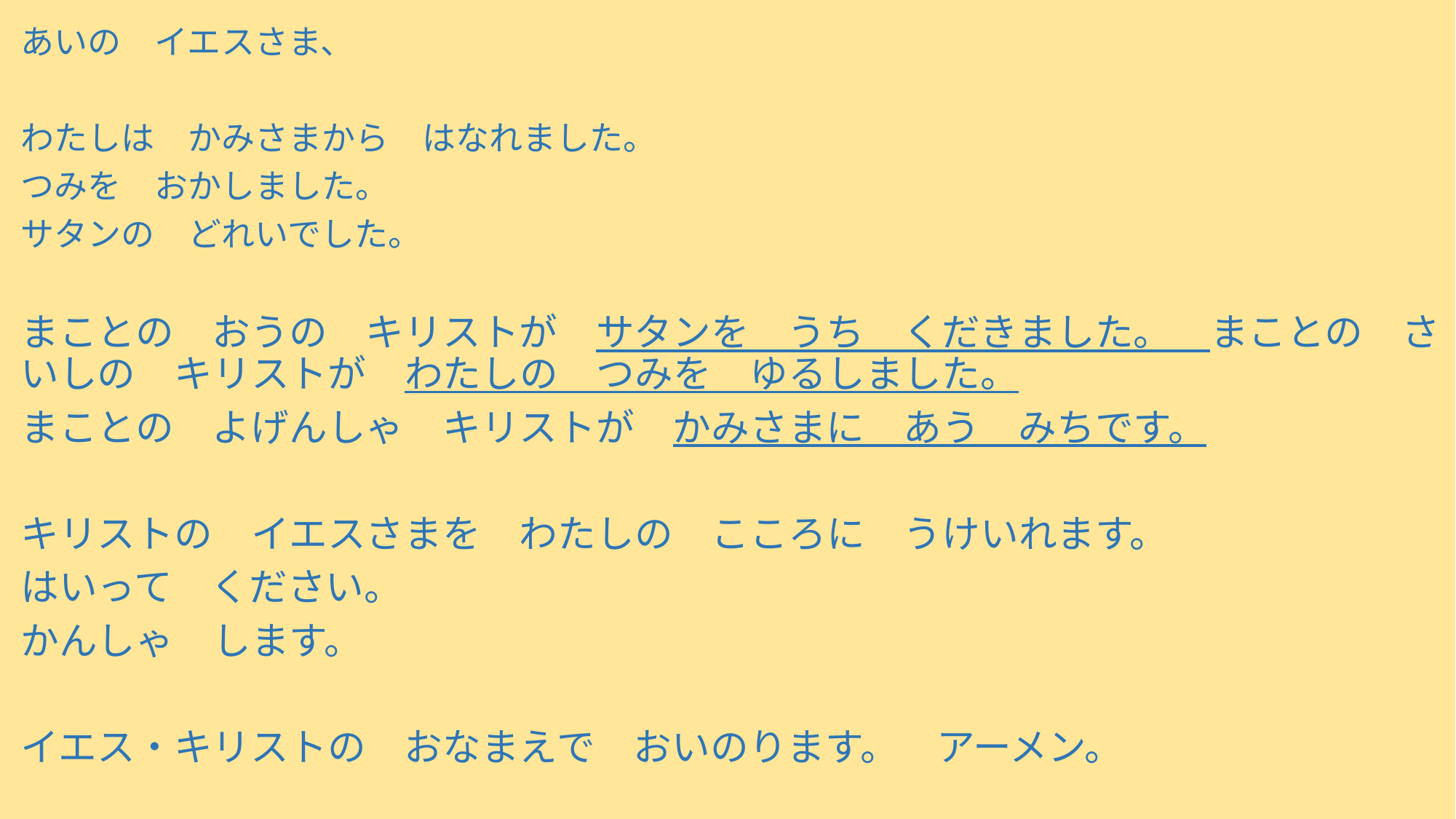

あいの　イエスさま、

わたしは　かみさまから　はなれました。
つみを　おかしました。
サタンの　どれいでした。

まことの　おうの　キリストが　サタンを　うち　くだきました。　まことの　さいしの　キリストが　わたしの　つみを　ゆるしました。
まことの　よげんしゃ　キリストが　かみさまに　あう　みちです。

キリストの　イエスさまを　わたしの　こころに　うけいれます。
はいって　ください。
かんしゃ　します。

イエス・キリストの　おなまえで　おいのります。　アーメン。